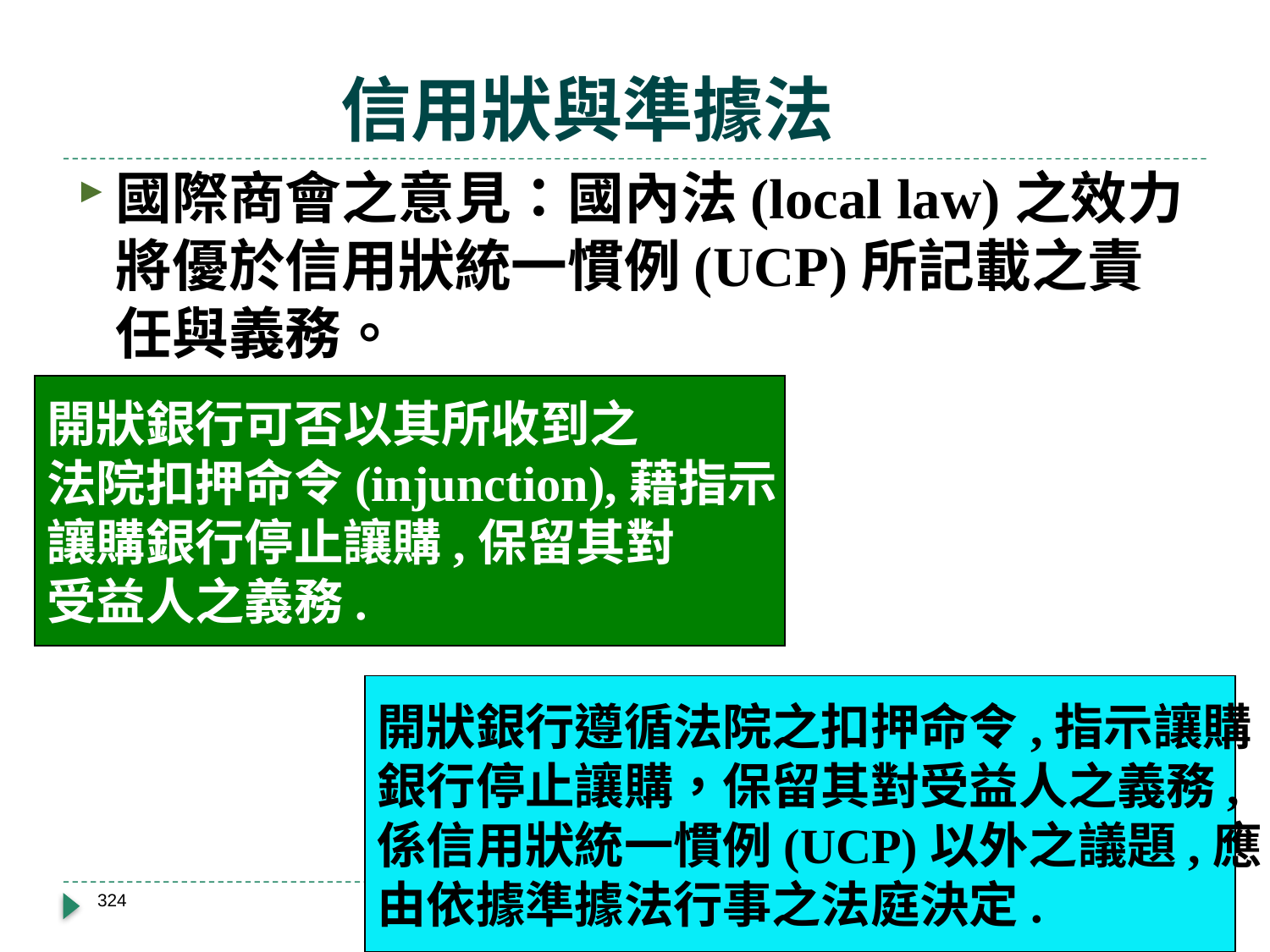

# 信用狀與準據法
國際商會之意見：國內法(local law)之效力將優於信用狀統一慣例(UCP)所記載之責任與義務。
開狀銀行可否以其所收到之
法院扣押命令(injunction),藉指示
讓購銀行停止讓購,保留其對
受益人之義務.
開狀銀行遵循法院之扣押命令,指示讓購
銀行停止讓購，保留其對受益人之義務,
係信用狀統一慣例(UCP)以外之議題,應
由依據準據法行事之法庭決定.
324